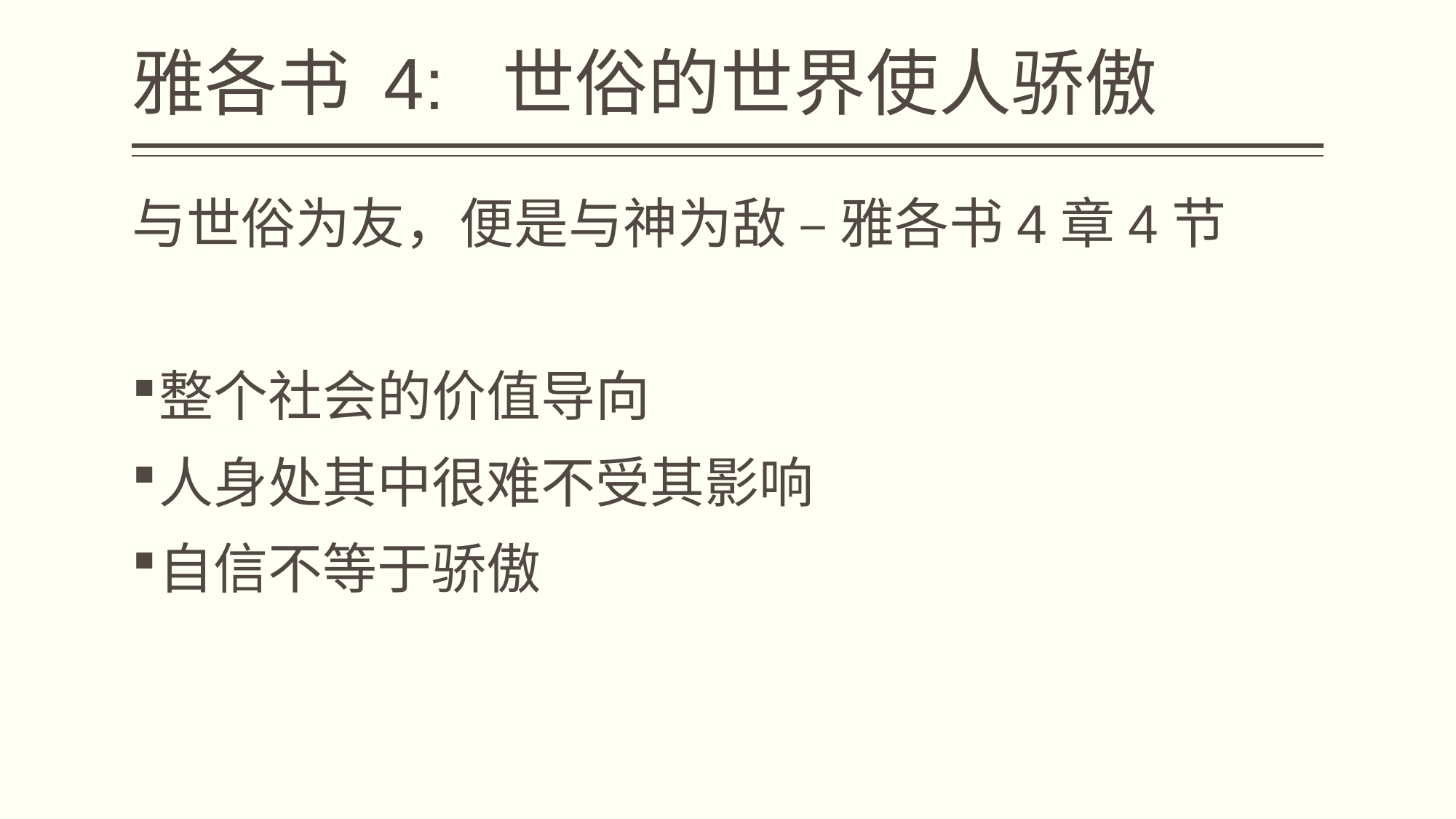

# 雅各书 4:  世俗的世界使人骄傲
与世俗为友，便是与神为敌 – 雅各书4章4节

整个社会的价值导向
人身处其中很难不受其影响
自信不等于骄傲